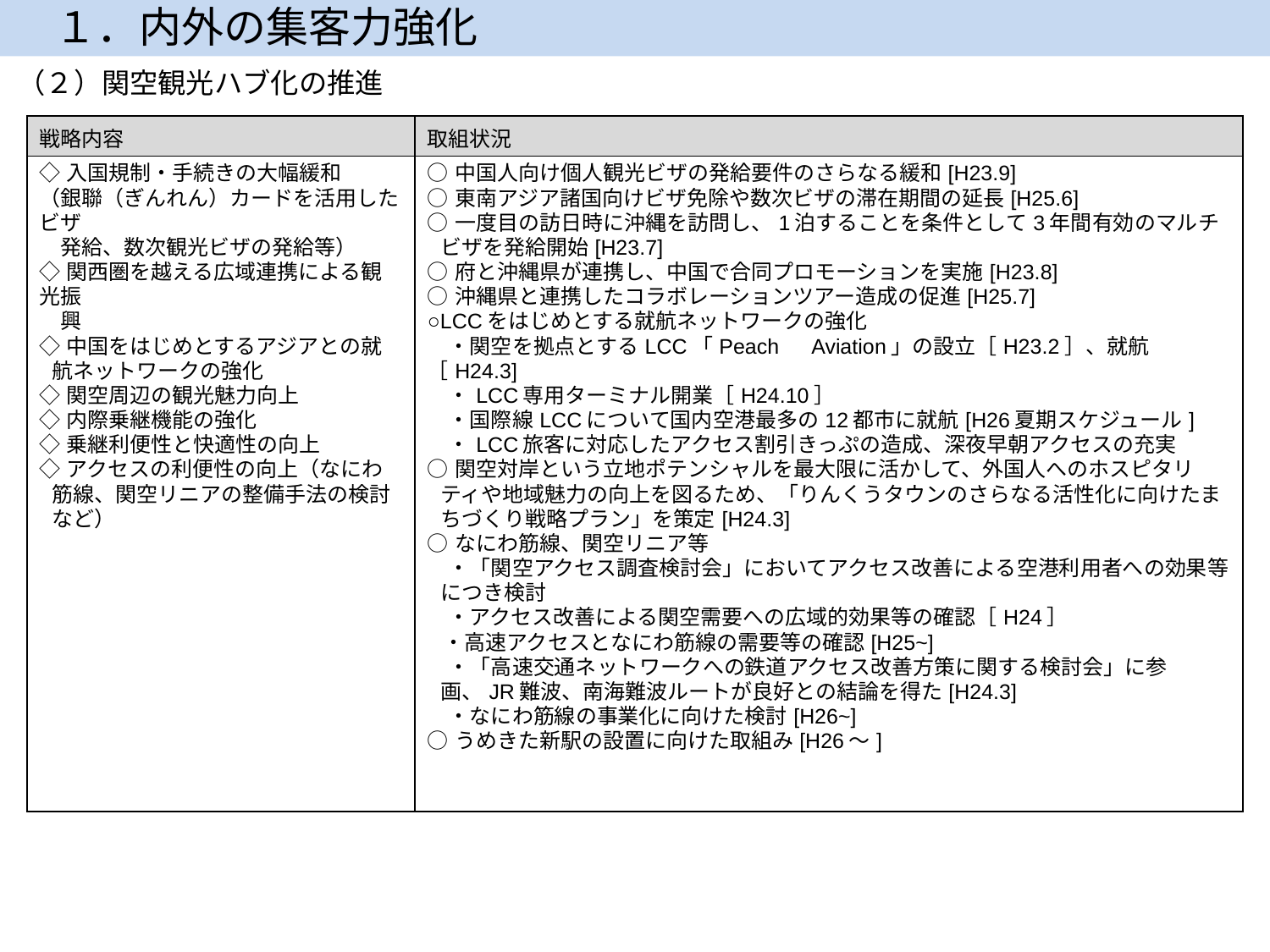

１．内外の集客力強化
（２）関空観光ハブ化の推進
| 戦略内容 | 取組状況 |
| --- | --- |
| ◇入国規制・手続きの大幅緩和 （銀聯（ぎんれん）カードを活用したビザ 　発給、数次観光ビザの発給等） ◇関西圏を越える広域連携による観光振　 　興 ◇中国をはじめとするアジアとの就航ネットワークの強化 ◇関空周辺の観光魅力向上 ◇内際乗継機能の強化 ◇乗継利便性と快適性の向上 ◇アクセスの利便性の向上（なにわ筋線、関空リニアの整備手法の検討など） | ○中国人向け個人観光ビザの発給要件のさらなる緩和[H23.9] ○東南アジア諸国向けビザ免除や数次ビザの滞在期間の延長[H25.6] ○一度目の訪日時に沖縄を訪問し、1泊することを条件として3年間有効のマルチビザを発給開始[H23.7] ○府と沖縄県が連携し、中国で合同プロモーションを実施[H23.8] ○沖縄県と連携したコラボレーションツアー造成の促進[H25.7] ○LCCをはじめとする就航ネットワークの強化 　・関空を拠点とするLCC「Peach　Aviation」の設立［H23.2］、就航［H24.3] 　・LCC専用ターミナル開業［H24.10］ 　・国際線LCCについて国内空港最多の12都市に就航[H26夏期スケジュール] 　・LCC旅客に対応したアクセス割引きっぷの造成、深夜早朝アクセスの充実 ○関空対岸という立地ポテンシャルを最大限に活かして、外国人へのホスピタリティや地域魅力の向上を図るため、「りんくうタウンのさらなる活性化に向けたまちづくり戦略プラン」を策定[H24.3] ○なにわ筋線、関空リニア等 　・「関空アクセス調査検討会」においてアクセス改善による空港利用者への効果等につき検討 　・アクセス改善による関空需要への広域的効果等の確認［H24］ ・高速アクセスとなにわ筋線の需要等の確認[H25~] 　・「高速交通ネットワークへの鉄道アクセス改善方策に関する検討会」に参画、JR難波、南海難波ルートが良好との結論を得た[H24.3] 　・なにわ筋線の事業化に向けた検討[H26~] ○うめきた新駅の設置に向けた取組み[H26～] |